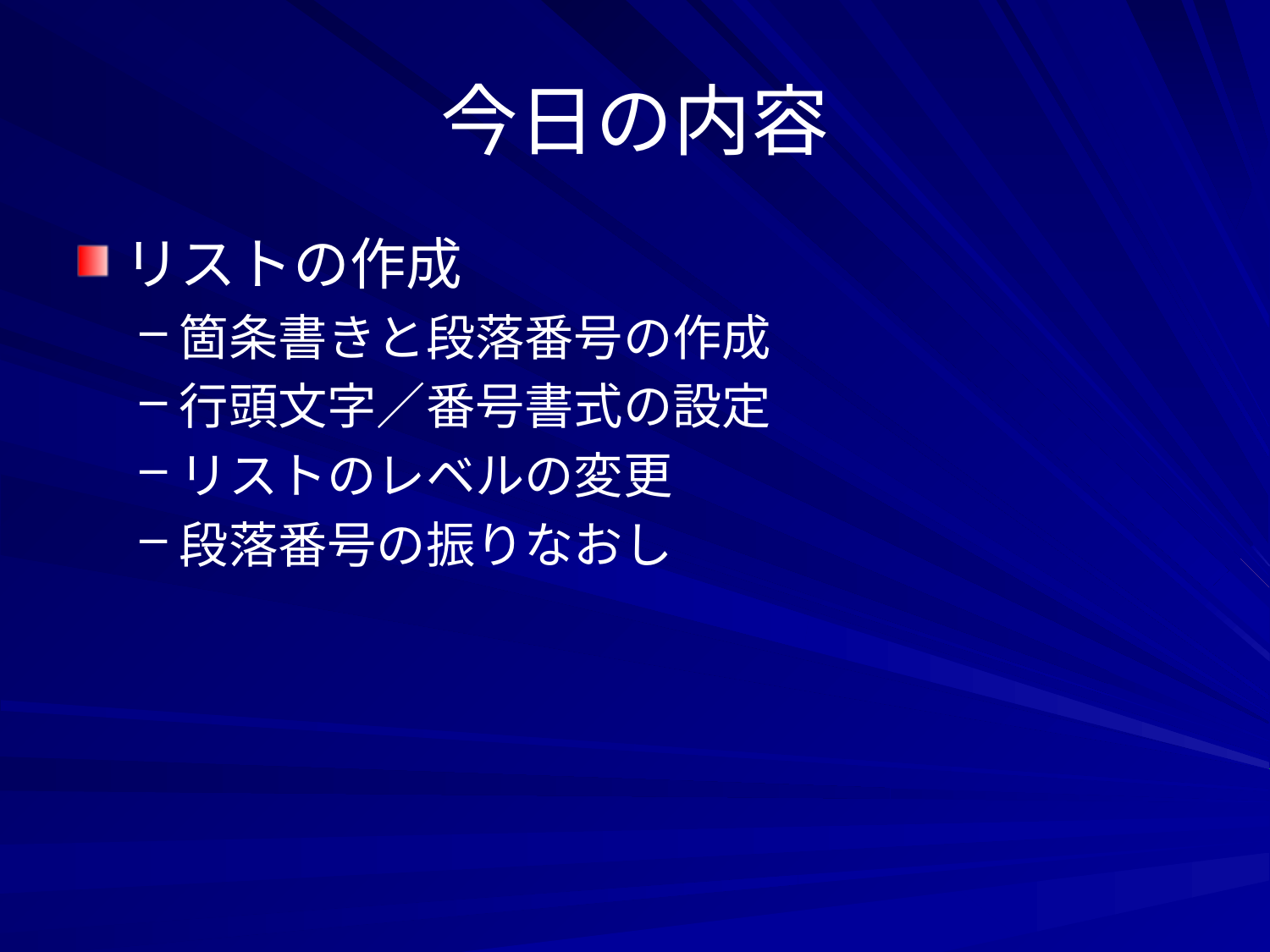

# 今日の内容
リストの作成
箇条書きと段落番号の作成
行頭文字／番号書式の設定
リストのレベルの変更
段落番号の振りなおし